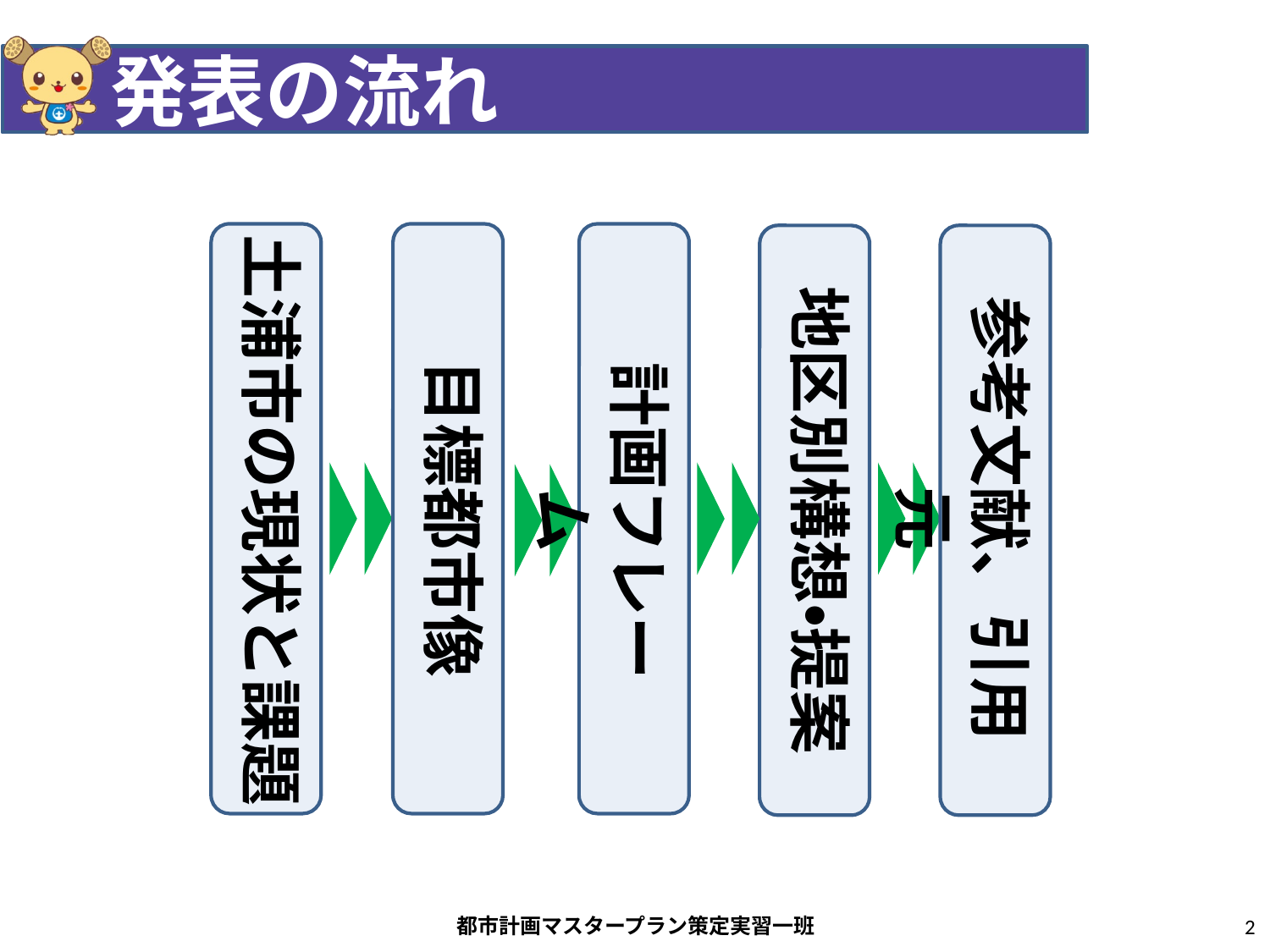

# 発表の流れ
土浦市の現状と課題

参考文献、引用元
地区別構想・提案
目標都市像
計画フレーム

都市計画マスタープラン策定実習一班
2